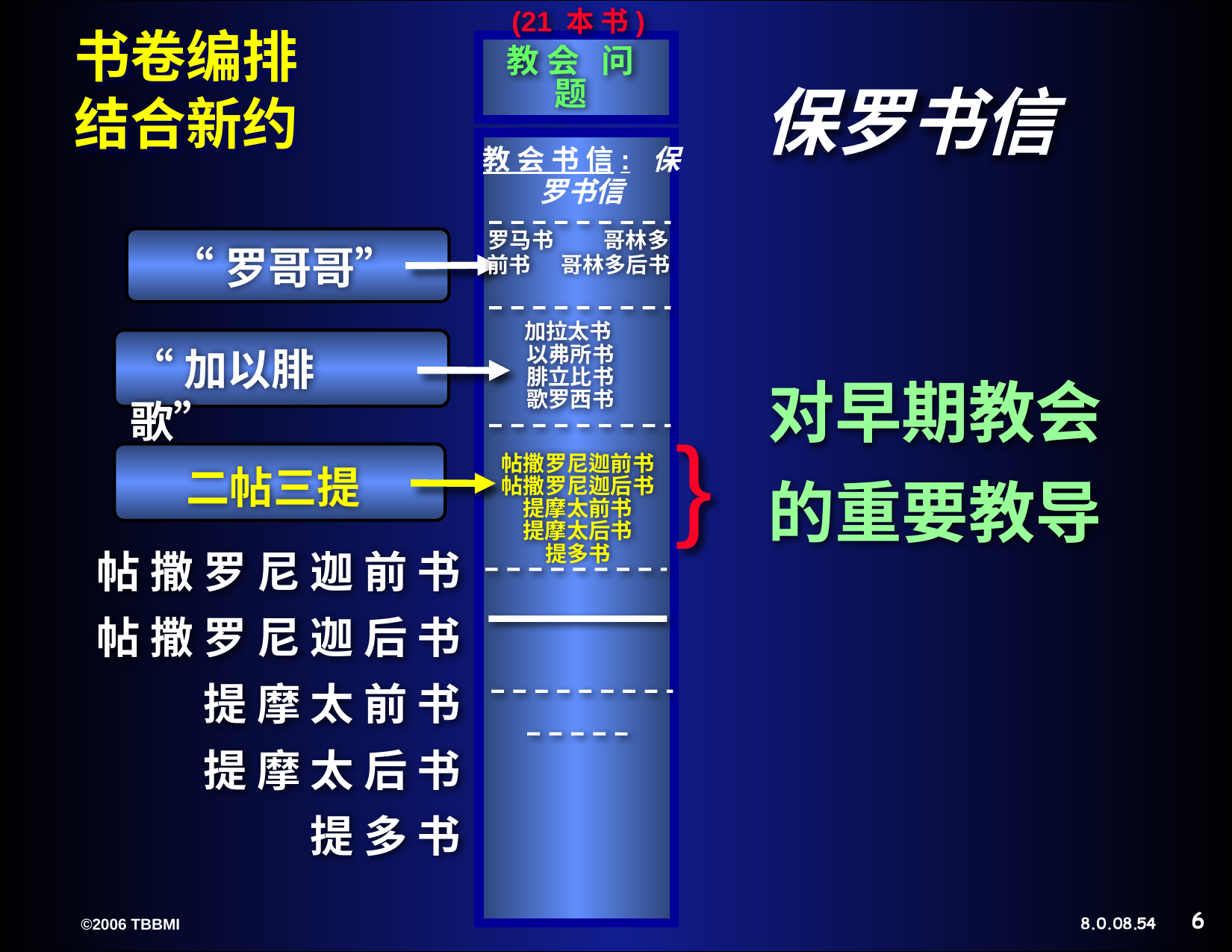

保罗书信

Letters from
The Others

(21 本 书)
教 会   问 题

教 会 书 信:  保罗书信
罗马书          哥林多前书      哥林多后书
“罗哥哥”

加拉太书
以弗所书
腓立比书
歌罗西书

“加以腓歌”

对早期教会  的重要教导
}

帖撒罗尼迦前书
帖撒罗尼迦后书
提摩太前书
提摩太后书
提多书

二帖三提

帖 撒 罗 尼 迦 前 书
帖 撒 罗 尼 迦 后 书
      提 摩 太 前 书
提 摩 太 后 书
提 多 书
6

54